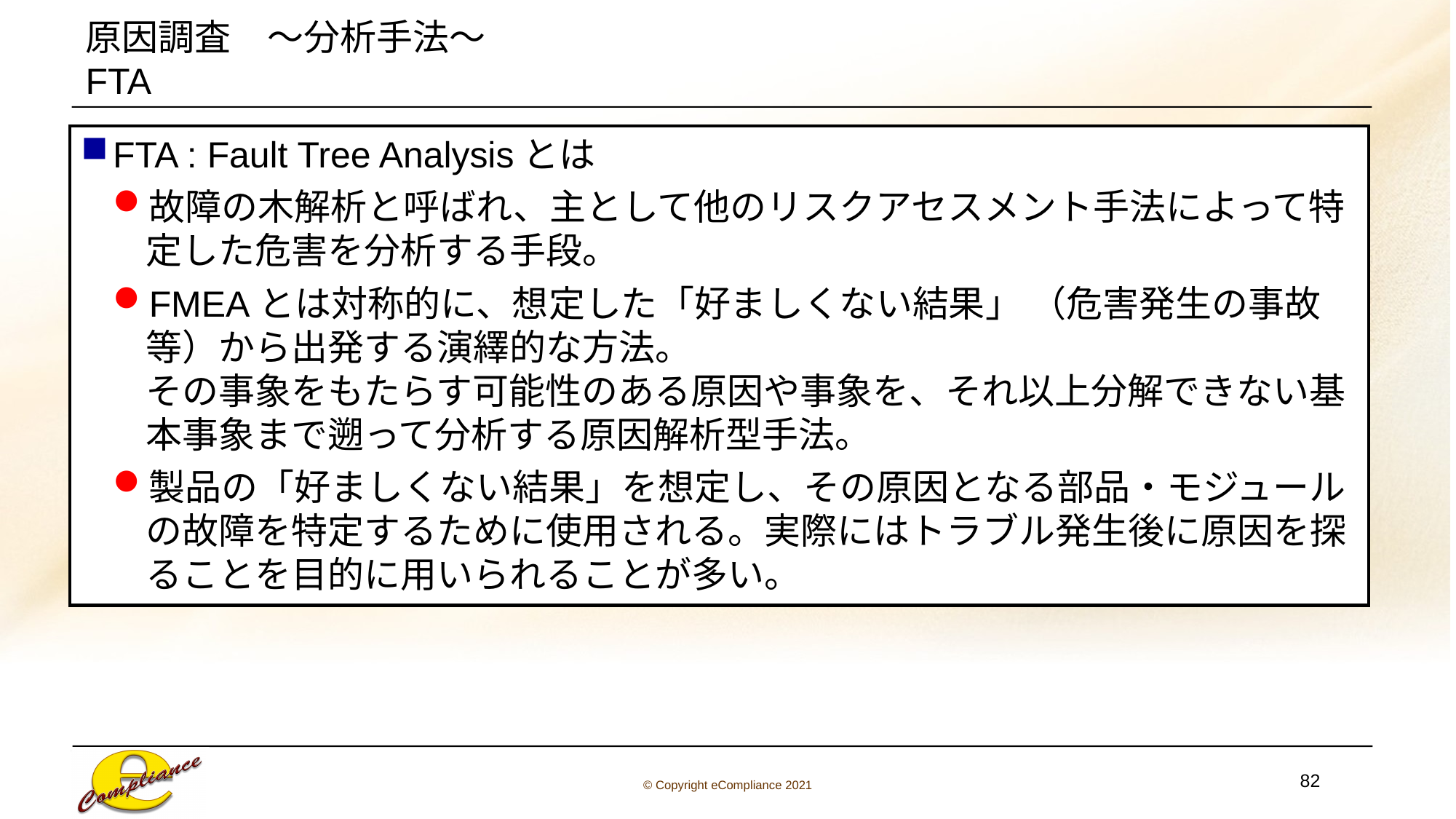

# 原因調査　～分析手法～ FTA
FTA : Fault Tree Analysisとは
故障の木解析と呼ばれ、主として他のリスクアセスメント手法によって特定した危害を分析する手段。
FMEAとは対称的に、想定した「好ましくない結果」 （危害発生の事故等）から出発する演繹的な方法。
その事象をもたらす可能性のある原因や事象を、それ以上分解できない基本事象まで遡って分析する原因解析型手法。
製品の「好ましくない結果」を想定し、その原因となる部品・モジュールの故障を特定するために使用される。実際にはトラブル発生後に原因を探ることを目的に用いられることが多い。